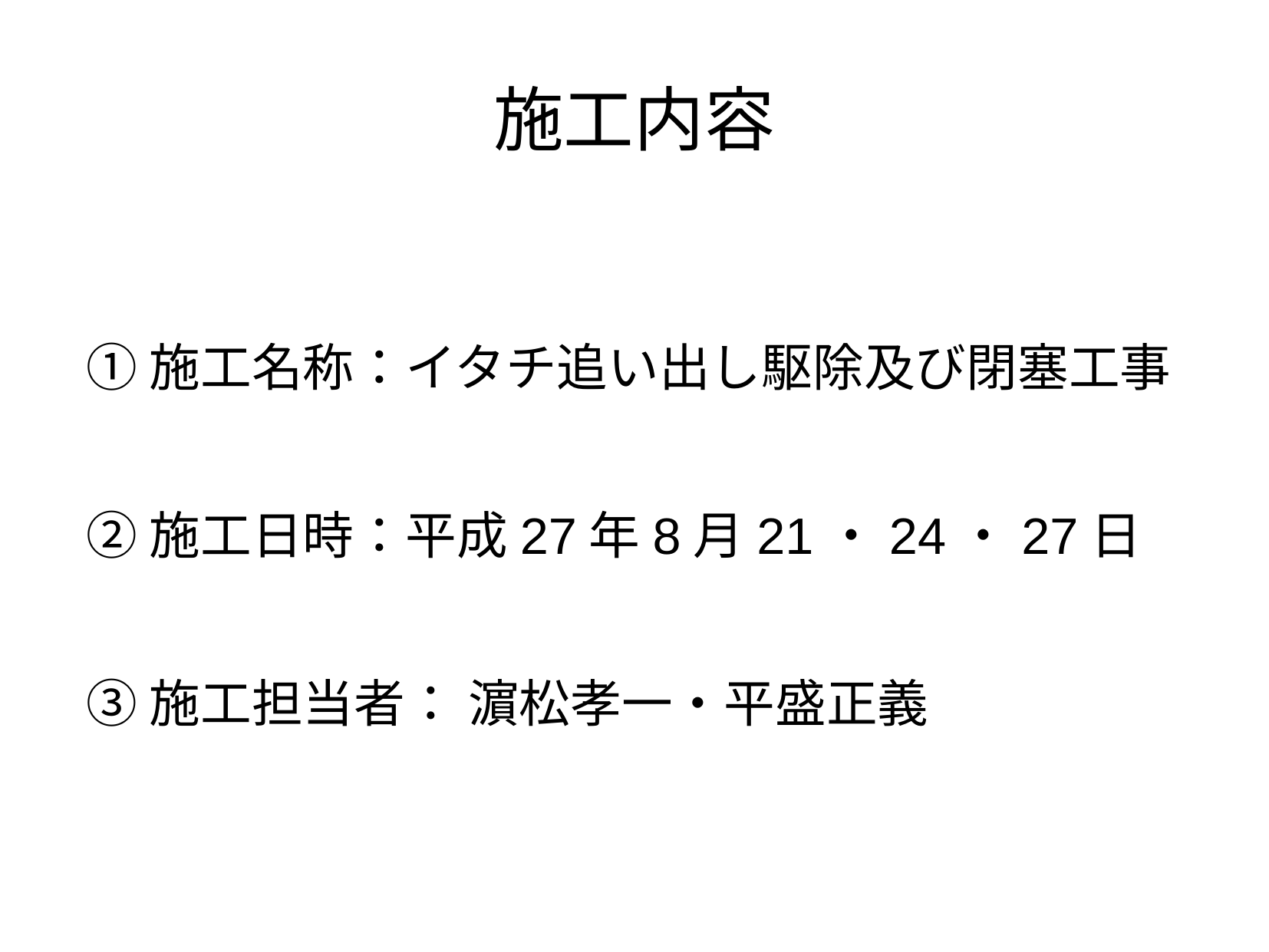

施工内容

①施工名称：イタチ追い出し駆除及び閉塞工事

②施工日時：平成27年8月21・24・27日

③施工担当者： 濵松孝一・平盛正義